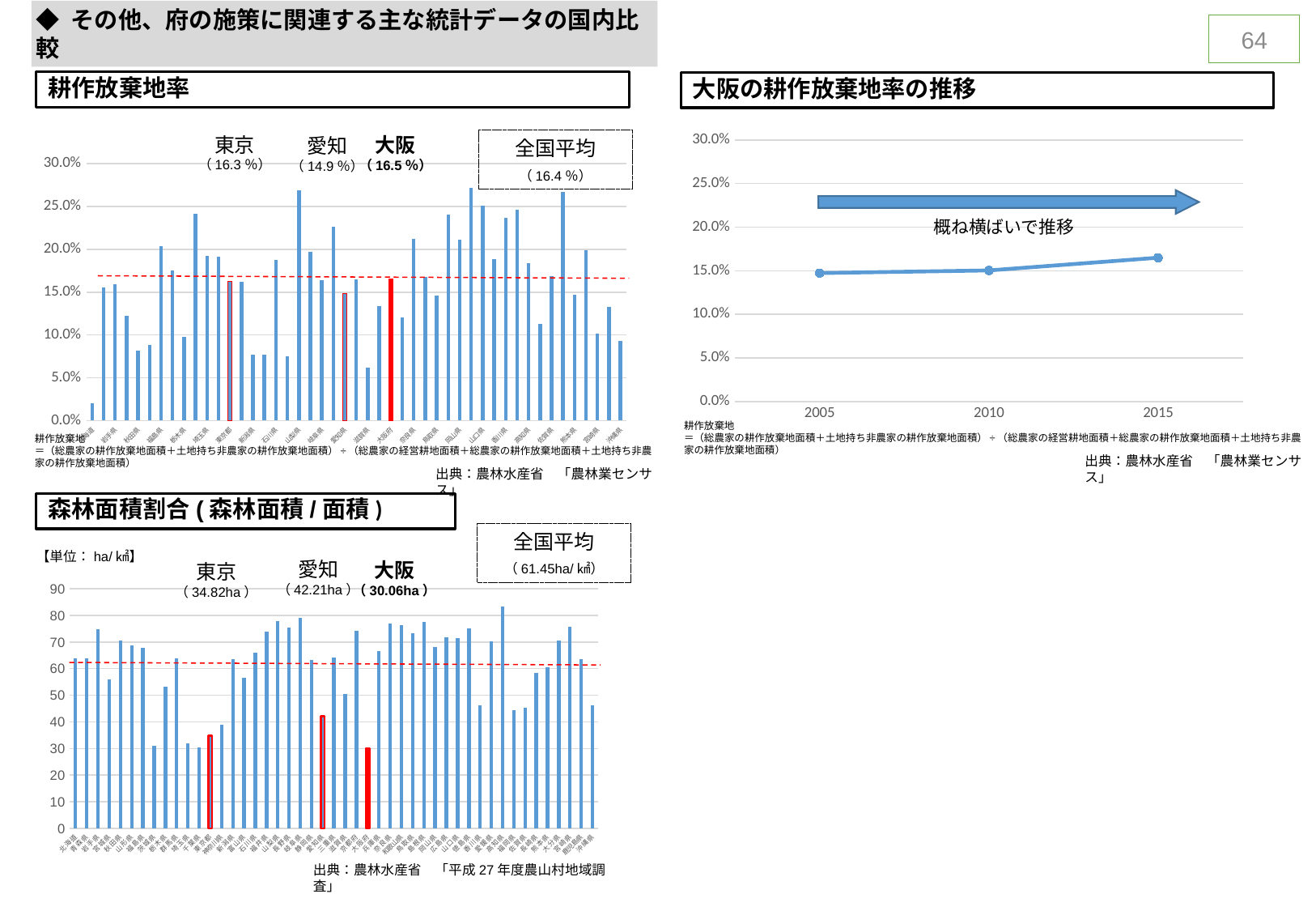

◆ その他、府の施策に関連する主な統計データの国内比較
64
耕作放棄地率
大阪の耕作放棄地率の推移

### Chart

| Category | 耕作放棄地割合 |
|---|---|
| 2005 | 0.1474 |
| 2010 | 0.1504 |
| 2015 | 0.165 |
東京
（16.3％）
全国平均
（16.4％）
大阪
（16.5％）
愛知
（14.9％）

### Chart

| Category |  |
|---|---|
| 北海道 | 0.0203 |
| 青森県 | 0.1554 |
| 岩手県 | 0.1597 |
| 宮城県 | 0.1225 |
| 秋田県 | 0.0816 |
| 山形県 | 0.0879 |
| 福島県 | 0.204 |
| 茨城県 | 0.1751 |
| 栃木県 | 0.0977 |
| 群馬県 | 0.2419 |
| 埼玉県 | 0.1923 |
| 千葉県 | 0.1912 |
| 東京都 | 0.1627 |
| 神奈川県 | 0.1624 |
| 新潟県 | 0.0769 |
| 富山県 | 0.0768 |
| 石川県 | 0.1875 |
| 福井県 | 0.0749 |
| 山梨県 | 0.2685 |
| 長野県 | 0.1974 |
| 岐阜県 | 0.1639 |
| 静岡県 | 0.226 |
| 愛知県 | 0.1487 |
| 三重県 | 0.1646 |
| 滋賀県 | 0.062 |
| 京都府 | 0.1337 |
| 大阪府 | 0.165 |
| 兵庫県 | 0.1203 |
| 奈良県 | 0.2119 |
| 和歌山県 | 0.168 |
| 鳥取県 | 0.1457 |
| 島根県 | 0.2409 |
| 岡山県 | 0.2114 |
| 広島県 | 0.2714 |
| 山口県 | 0.2512 |
| 徳島県 | 0.1881 |
| 香川県 | 0.2365 |
| 愛媛県 | 0.2465 |
| 高知県 | 0.1838 |
| 福岡県 | 0.113 |
| 佐賀県 | 0.1688 |
| 長崎県 | 0.2673 |
| 熊本県 | 0.1472 |
| 大分県 | 0.1991 |
| 宮崎県 | 0.1019 |
| 鹿児島県 | 0.1329 |
| 沖縄県 | 0.0935 |
概ね横ばいで推移
耕作放棄地
＝（総農家の耕作放棄地面積＋土地持ち非農家の耕作放棄地面積）÷（総農家の経営耕地面積＋総農家の耕作放棄地面積＋土地持ち非農家の耕作放棄地面積）
耕作放棄地
＝（総農家の耕作放棄地面積＋土地持ち非農家の耕作放棄地面積）÷（総農家の経営耕地面積＋総農家の耕作放棄地面積＋土地持ち非農家の耕作放棄地面積）
出典：農林水産省　「農林業センサス」
出典：農林水産省　「農林業センサス」
森林面積割合(森林面積/面積)
全国平均
（61.45ha/㎢）
【単位：ha/㎢】
愛知
（42.21ha）
大阪
（30.06ha）
東京
（34.82ha）

### Chart

| Category | 森林面積割合(森林面積/面積) |
|---|---|
| 北 海 道 | 63.79 |
| 青 森 県 | 63.83 |
| 岩 手 県 | 74.89 |
| 宮 城 県 | 55.87 |
| 秋 田 県 | 70.47 |
| 山 形 県 | 68.7 |
| 福 島 県 | 67.94 |
| 茨 城 県 | 31.0 |
| 栃 木 県 | 53.18 |
| 群 馬 県 | 63.79 |
| 埼 玉 県 | 31.87 |
| 千 葉 県 | 30.35 |
| 東 京 都 | 34.82 |
| 神奈川県 | 38.81 |
| 新 潟 県 | 63.52 |
| 富 山 県 | 56.62 |
| 石 川 県 | 66.03 |
| 福 井 県 | 73.9 |
| 山 梨 県 | 77.76 |
| 長 野 県 | 75.46 |
| 岐 阜 県 | 78.98 |
| 静 岡 県 | 63.12 |
| 愛 知 県 | 42.21 |
| 三 重 県 | 64.29 |
| 滋 賀 県 | 50.48 |
| 京 都 府 | 74.23 |
| 大 阪 府 | 30.06 |
| 兵 庫 県 | 66.74 |
| 奈 良 県 | 76.8 |
| 和歌山県 | 76.39 |
| 鳥 取 県 | 73.31 |
| 島 根 県 | 77.5 |
| 岡 山 県 | 68.0 |
| 広 島 県 | 71.8 |
| 山 口 県 | 71.58 |
| 徳 島 県 | 75.24 |
| 香 川 県 | 46.35 |
| 愛 媛 県 | 70.34 |
| 高 知 県 | 83.31 |
| 福 岡 県 | 44.52 |
| 佐 賀 県 | 45.23 |
| 長 崎 県 | 58.44 |
| 熊 本 県 | 60.41 |
| 大 分 県 | 70.65 |
| 宮 崎 県 | 75.82 |
| 鹿児島県 | 63.4 |
| 沖 縄 県 | 46.15 |
出典：農林水産省　「平成27年度農山村地域調査」